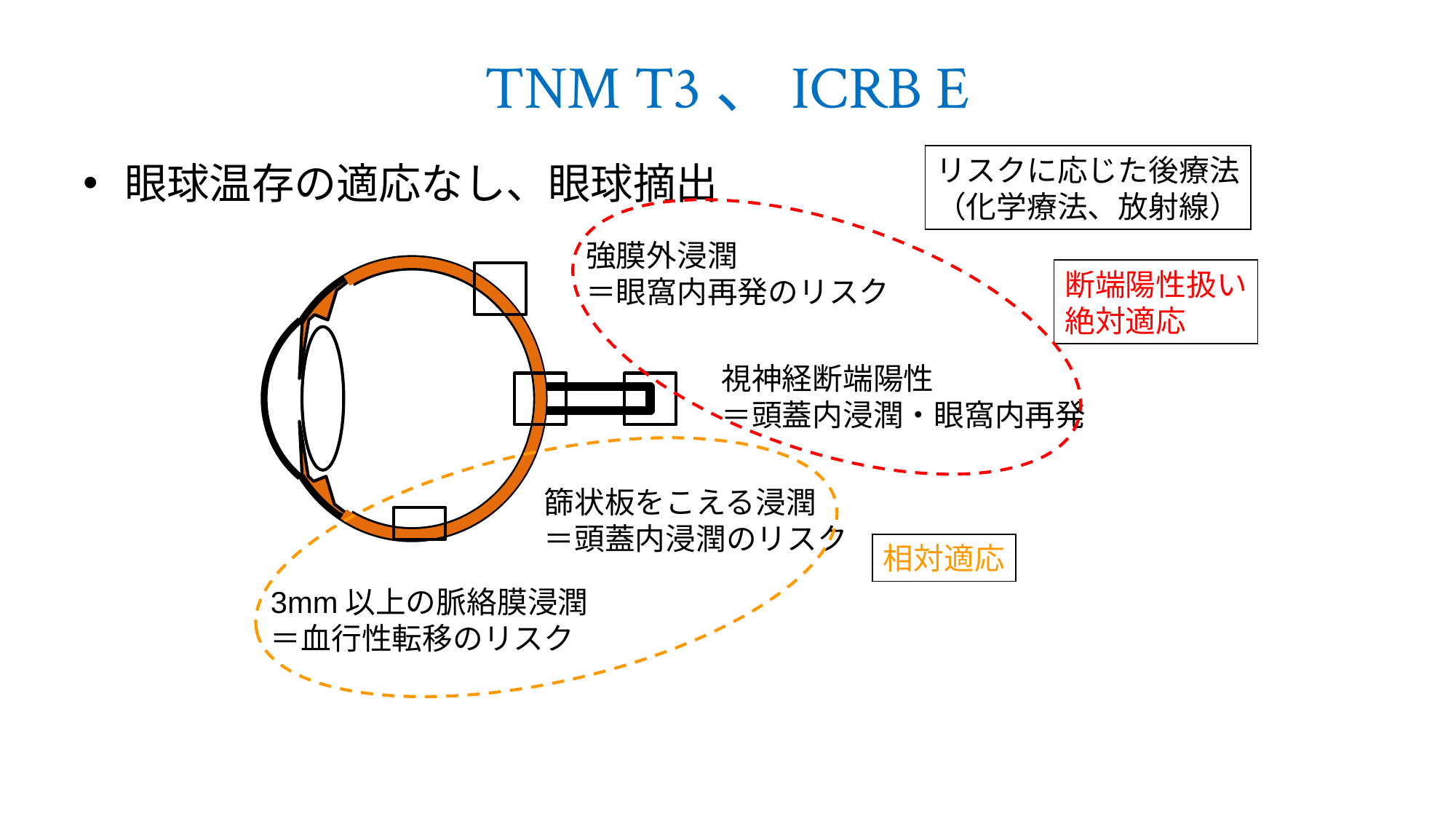

# TNM T3、ICRB E
リスクに応じた後療法
（化学療法、放射線）
眼球温存の適応なし、眼球摘出

強膜外浸潤
＝眼窩内再発のリスク

断端陽性扱い
絶対適応

視神経断端陽性
＝頭蓋内浸潤・眼窩内再発

篩状板をこえる浸潤
＝頭蓋内浸潤のリスク

相対適応
3mm以上の脈絡膜浸潤
＝血行性転移のリスク